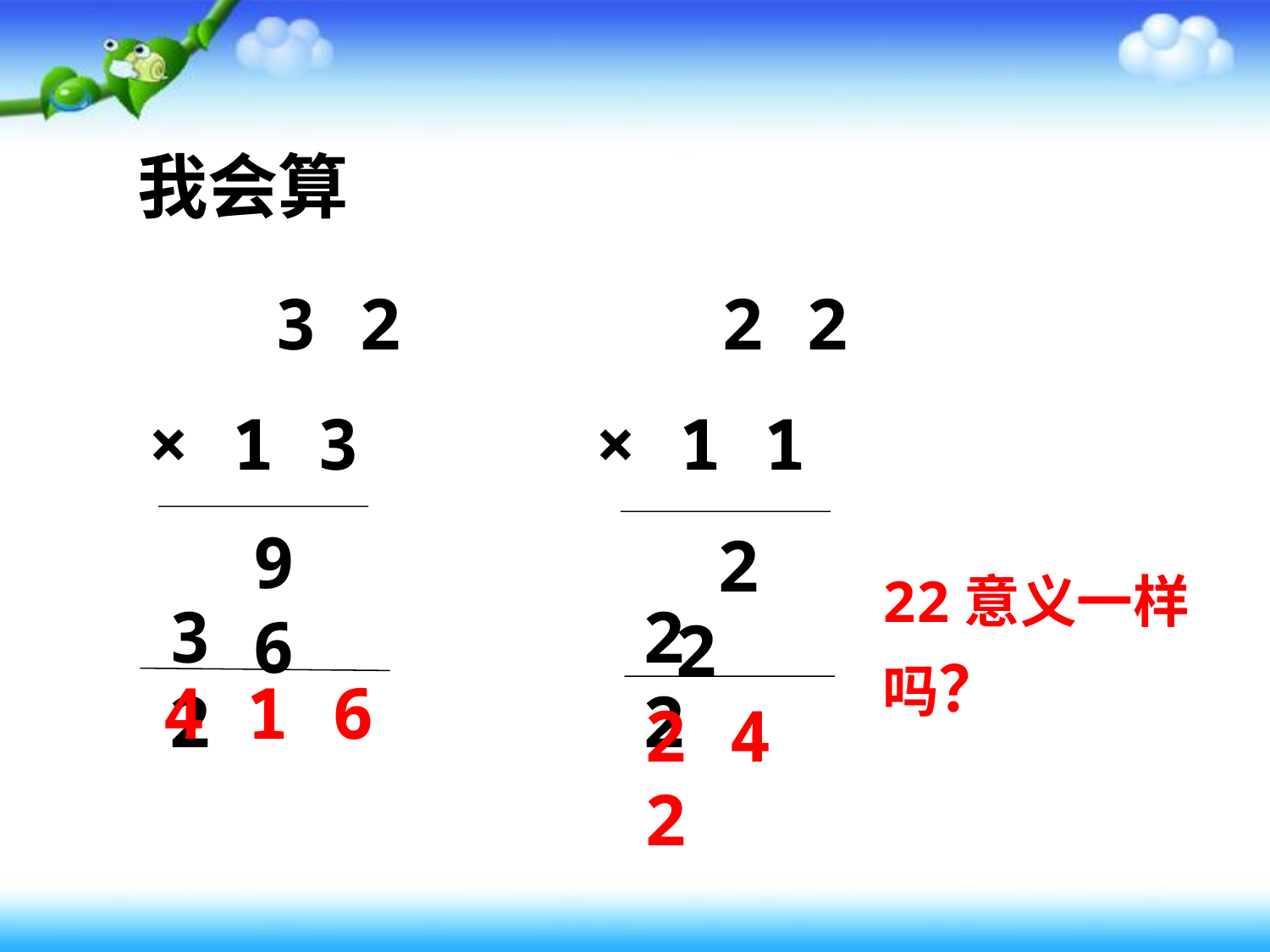

我会算

     3 2
× 1 3

     2 2
× 1 1

9 6
 2 2
22意义一样吗？
3 2
2 2

4 1 6

2 4 2